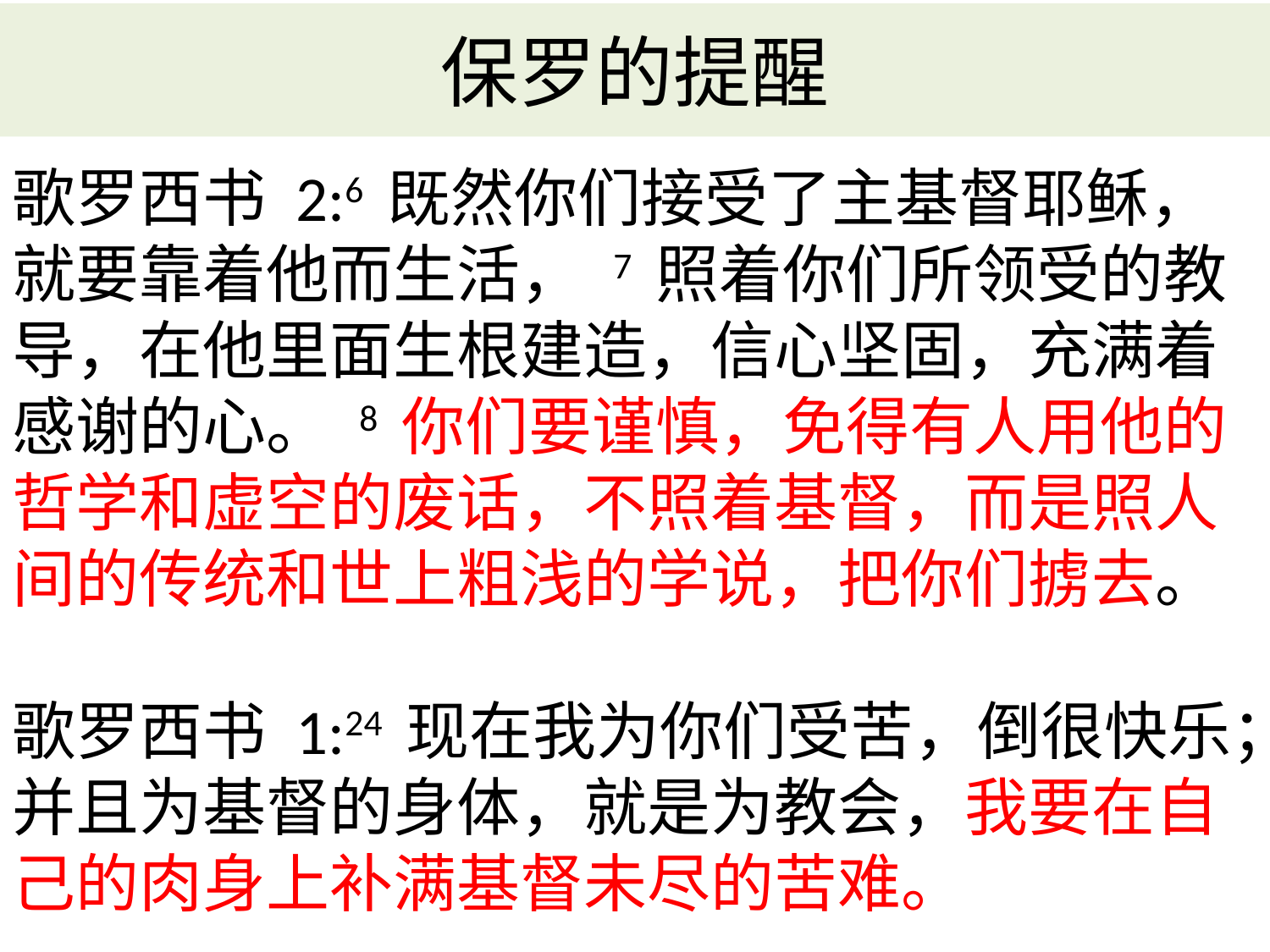

# 保罗的提醒
歌罗西书 2:6 既然你们接受了主基督耶稣，就要靠着他而生活， 7 照着你们所领受的教导，在他里面生根建造，信心坚固，充满着感谢的心。 8 你们要谨慎，免得有人用他的哲学和虚空的废话，不照着基督，而是照人间的传统和世上粗浅的学说，把你们掳去。

歌罗西书 1:24 现在我为你们受苦，倒很快乐；并且为基督的身体，就是为教会，我要在自己的肉身上补满基督未尽的苦难。